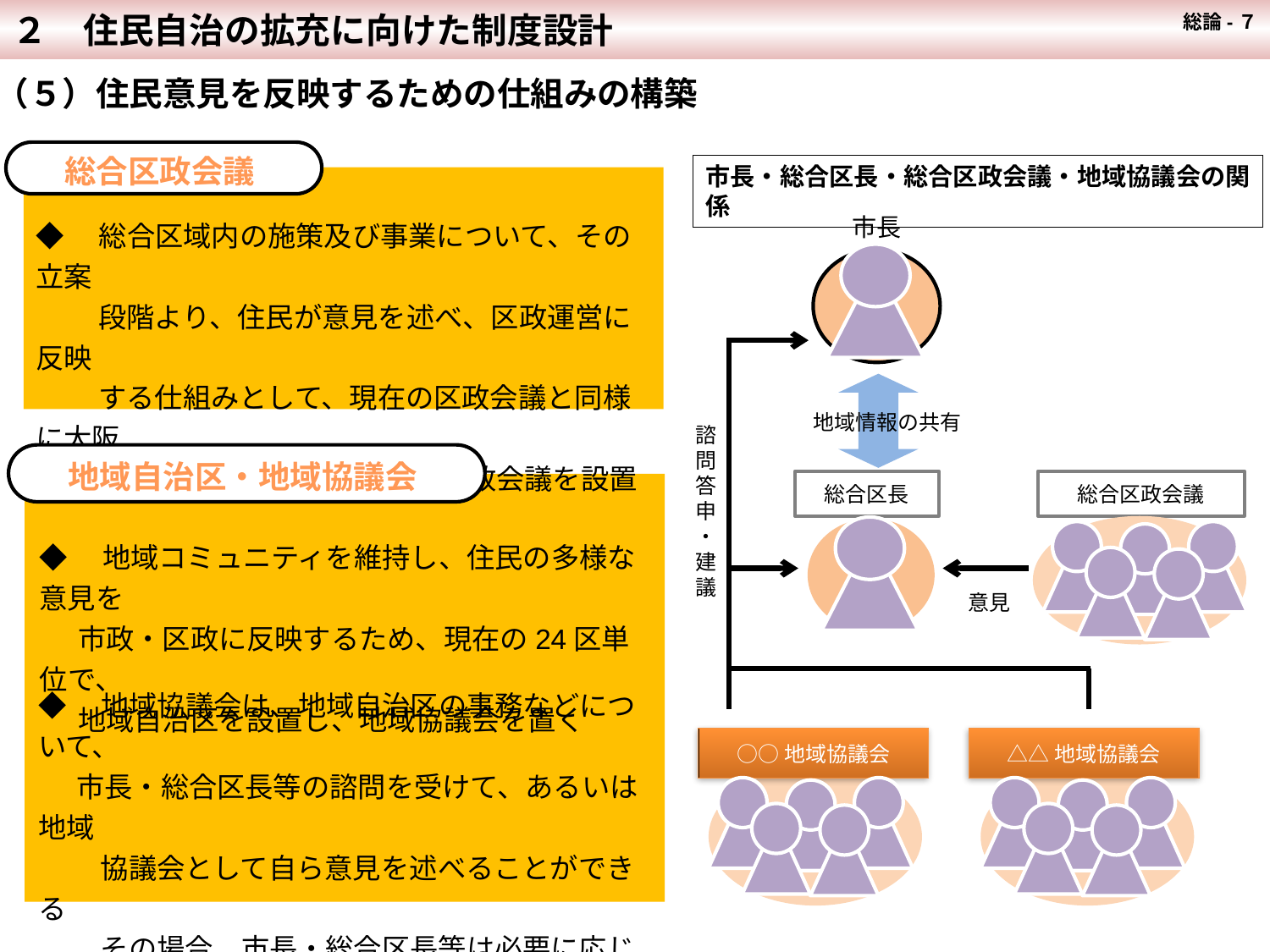

２　住民自治の拡充に向けた制度設計
 総論-７
５
（５）住民意見を反映するための仕組みの構築
　総合区政会議
市長・総合区長・総合区政会議・地域協議会の関係

市長

地域情報の共有
諮問答申・建議
総合区長
総合区政会議

意見
○○地域協議会
△△地域協議会

◆　総合区域内の施策及び事業について、その立案
　　 段階より、住民が意見を述べ、区政運営に反映
　　 する仕組みとして、現在の区政会議と同様に大阪
     市独自の条例に基づく、総合区政会議を設置
　地域自治区・地域協議会

◆　地域コミュニティを維持し、住民の多様な意見を
     市政・区政に反映するため、現在の24区単位で、
     地域自治区を設置し、地域協議会を置く
◆　地域協議会は、地域自治区の事務などについて、
     市長・総合区長等の諮問を受けて、あるいは地域
　　 協議会として自ら意見を述べることができる
　　 その場合、市長・総合区長等は必要に応じて、適
     切な措置を講ずる